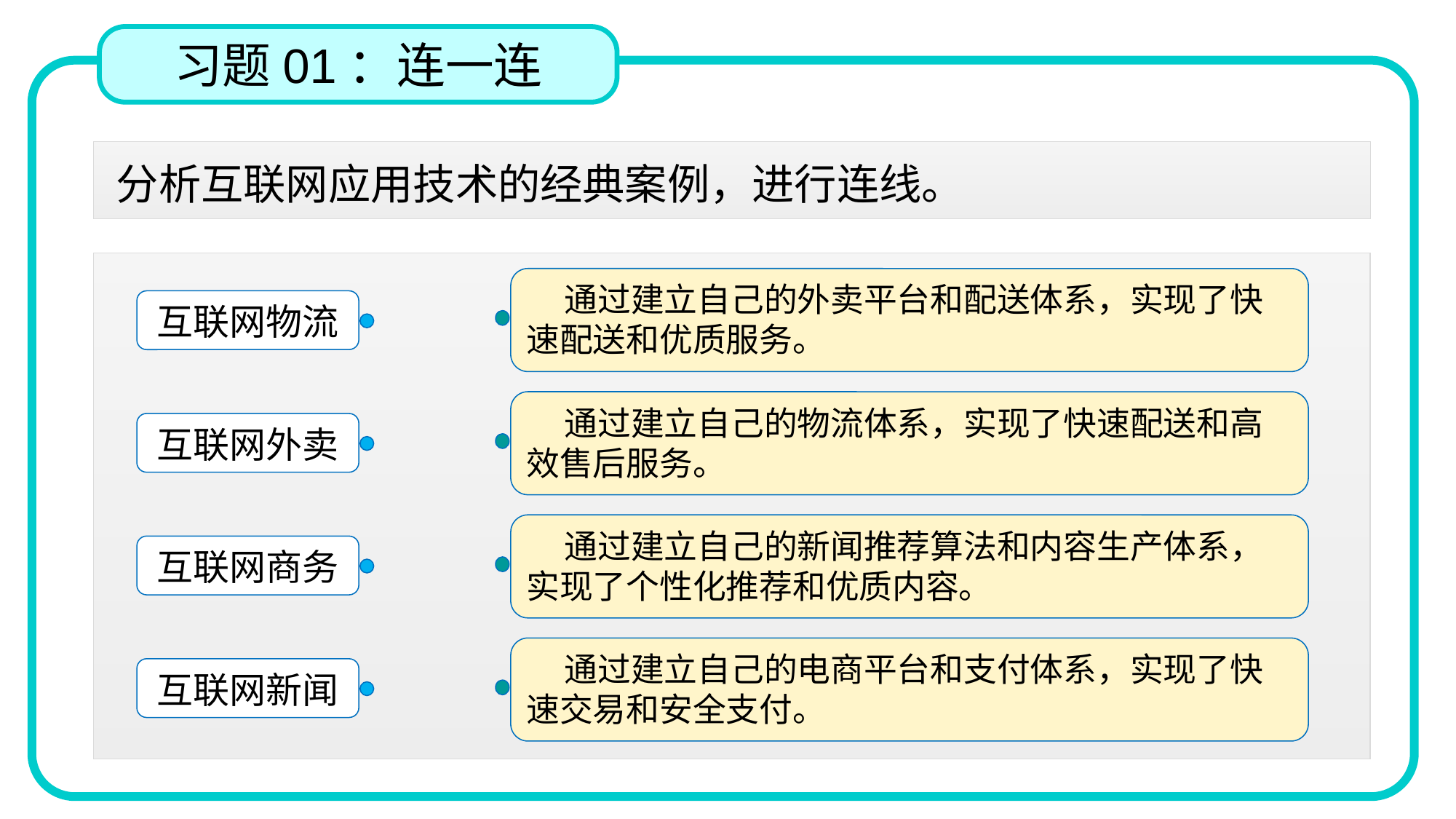

习题01：连一连

分析互联网应用技术的经典案例，进行连线。

    通过建立自己的外卖平台和配送体系，实现了快速配送和优质服务。

互联网物流

    通过建立自己的物流体系，实现了快速配送和高效售后服务。

互联网外卖

    通过建立自己的新闻推荐算法和内容生产体系，实现了个性化推荐和优质内容。

互联网商务

    通过建立自己的电商平台和支付体系，实现了快速交易和安全支付。

互联网新闻